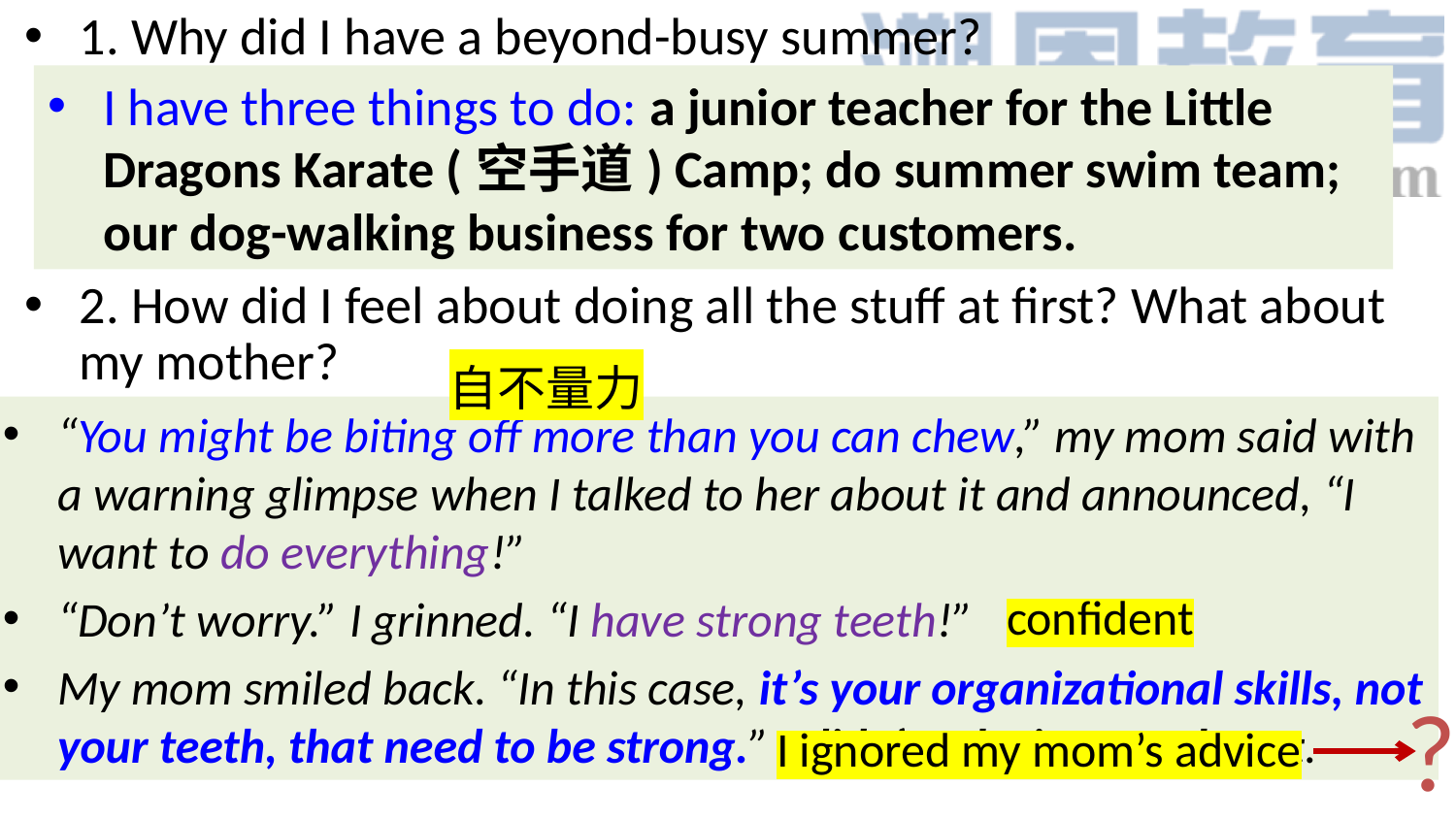

1. Why did I have a beyond-busy summer?

2. How did I feel about doing all the stuff at first? What about my mother?

I have three things to do: a junior teacher for the Little Dragons Karate (空手道) Camp; do summer swim team; our dog-walking business for two customers.
自不量力
“You might be biting off more than you can chew,” my mom said with a warning glimpse when I talked to her about it and announced, “I want to do everything!”
“Don’t worry.” I grinned. “I have strong teeth!”
My mom smiled back. “In this case, it’s your organizational skills, not your teeth, that need to be strong.” I didn’t take it to my heart.
confident
?
I ignored my mom’s advice